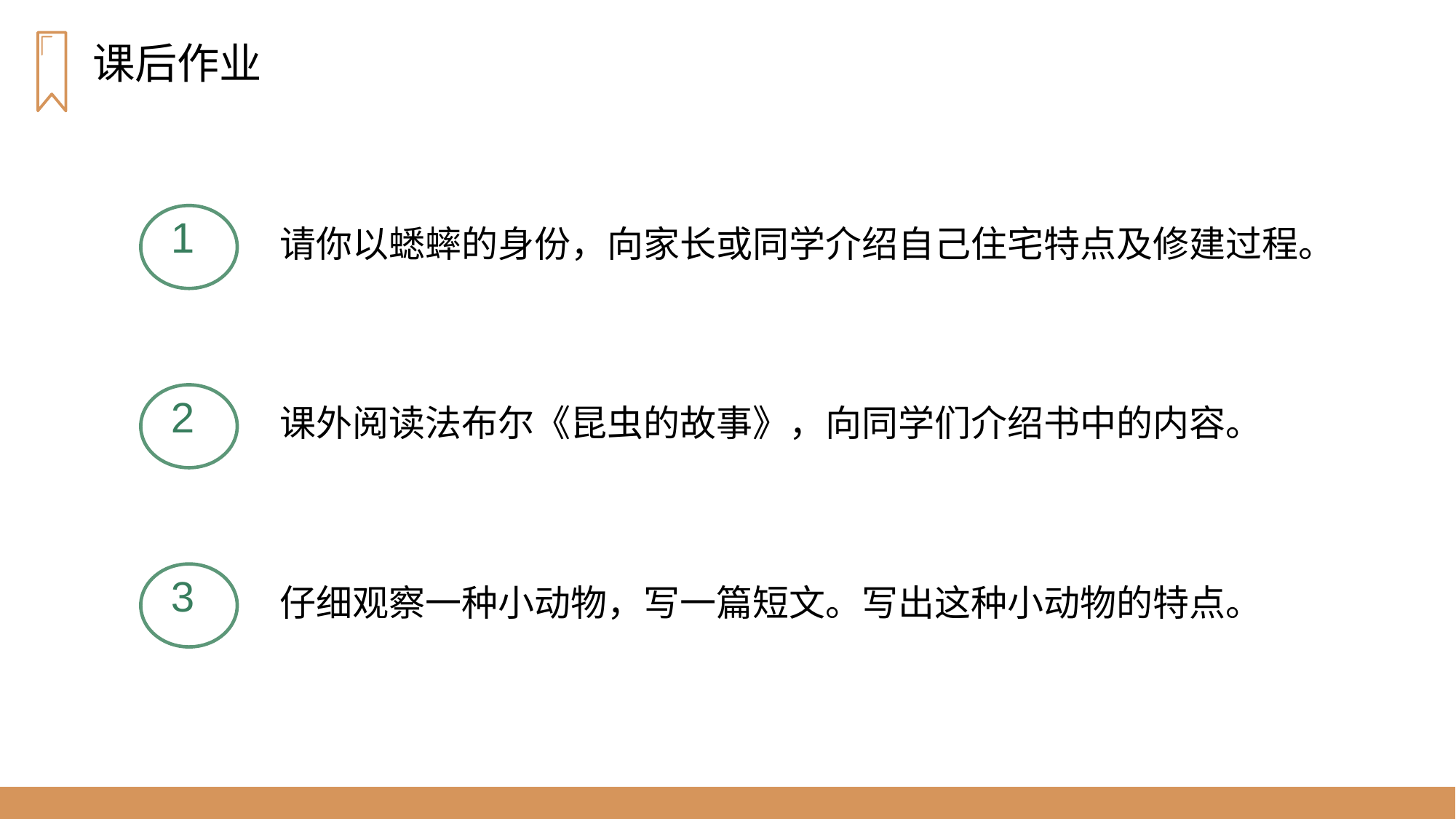

课后作业

1
请你以蟋蟀的身份，向家长或同学介绍自己住宅特点及修建过程。

2
课外阅读法布尔《昆虫的故事》，向同学们介绍书中的内容。

3
仔细观察一种小动物，写一篇短文。写出这种小动物的特点。